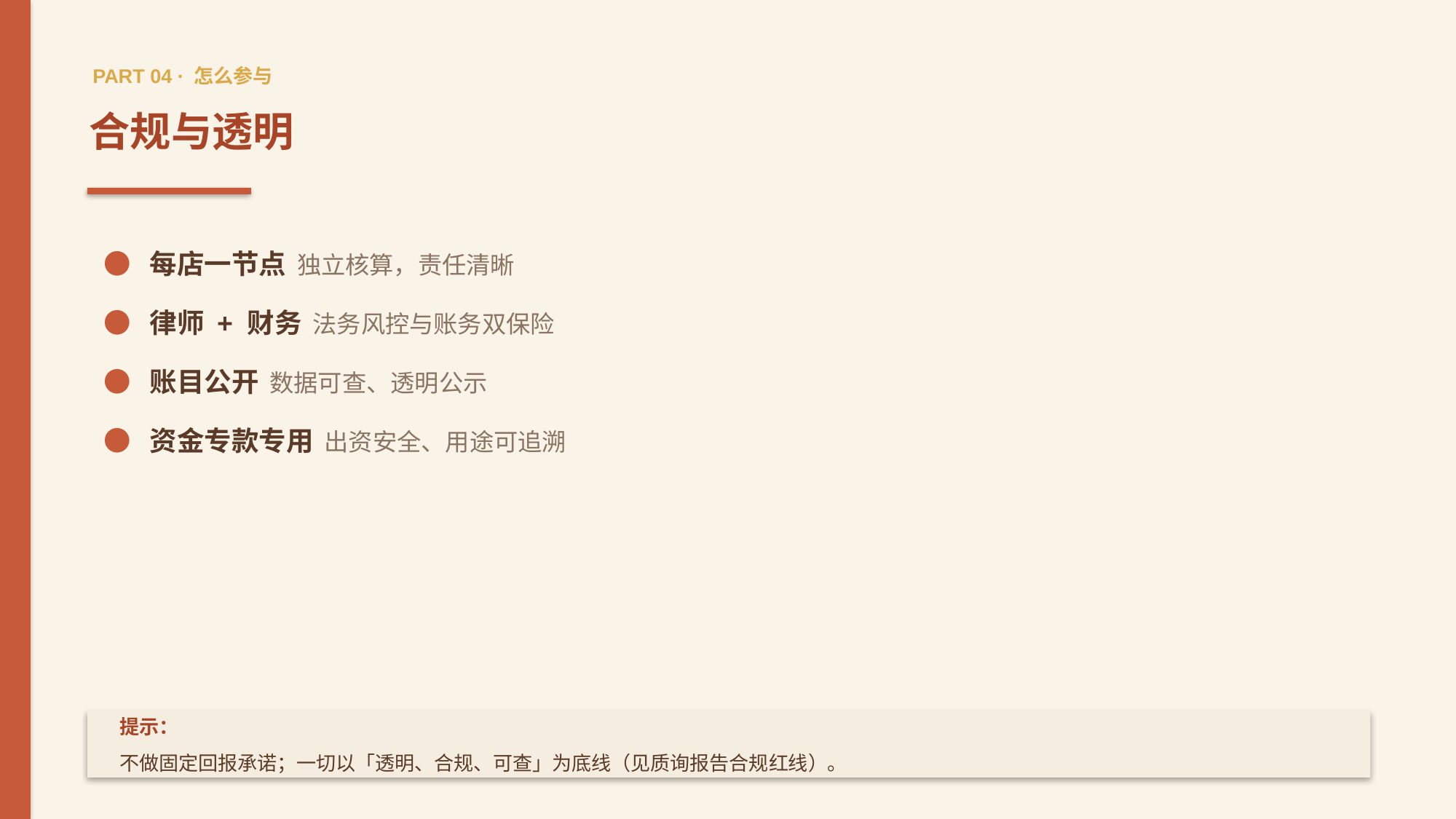

PART 04 · 怎么参与
合规与透明

●  每店一节点  独立核算，责任清晰
●  律师 + 财务  法务风控与账务双保险
●  账目公开  数据可查、透明公示
●  资金专款专用  出资安全、用途可追溯

提示：
不做固定回报承诺；一切以「透明、合规、可查」为底线（见质询报告合规红线）。